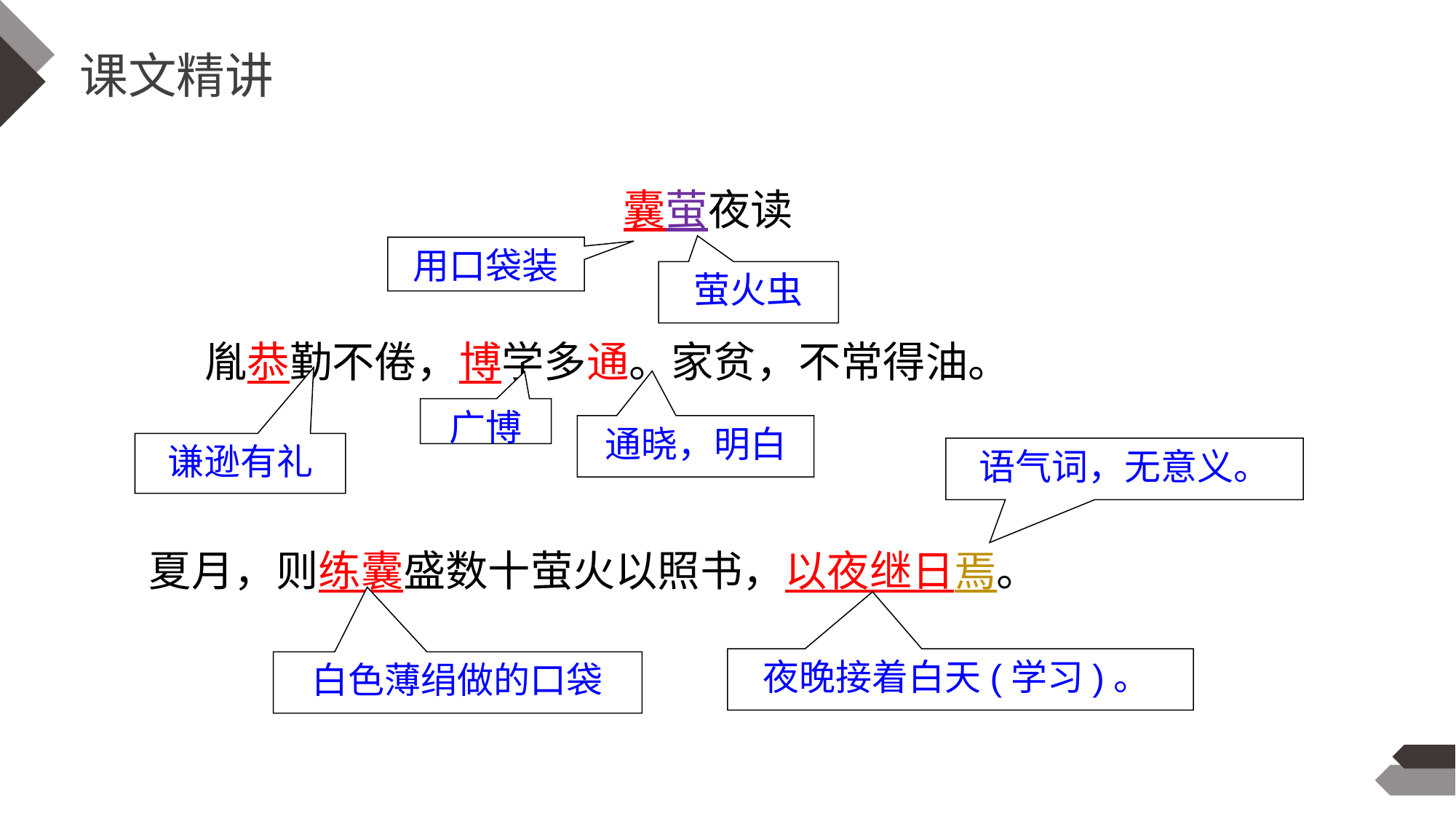

课文精讲
囊萤夜读
用口袋装
萤火虫
    胤恭勤不倦，博学多通。家贫，不常得油。

夏月，则练囊盛数十萤火以照书，以夜继日焉。
广博
通晓，明白
谦逊有礼
语气词，无意义。
夜晚接着白天(学习)。
白色薄绢做的口袋